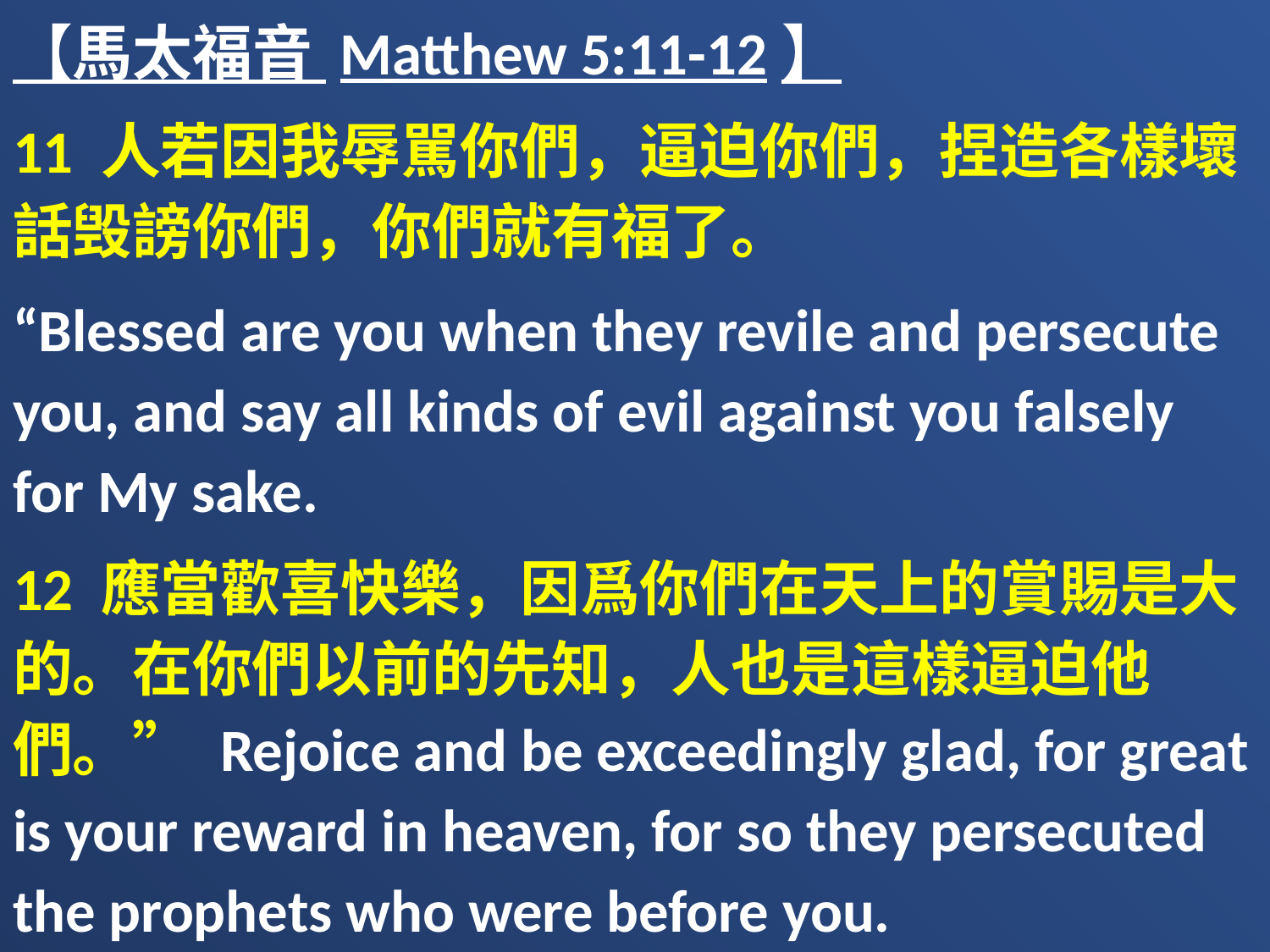

【馬太福音 Matthew 5:11-12】
11 人若因我辱駡你們，逼迫你們，捏造各樣壞話毁謗你們，你們就有福了。
“Blessed are you when they revile and persecute you, and say all kinds of evil against you falsely for My sake.
12 應當歡喜快樂，因爲你們在天上的賞賜是大的。在你們以前的先知，人也是這樣逼迫他們。” Rejoice and be exceedingly glad, for great is your reward in heaven, for so they persecuted the prophets who were before you.